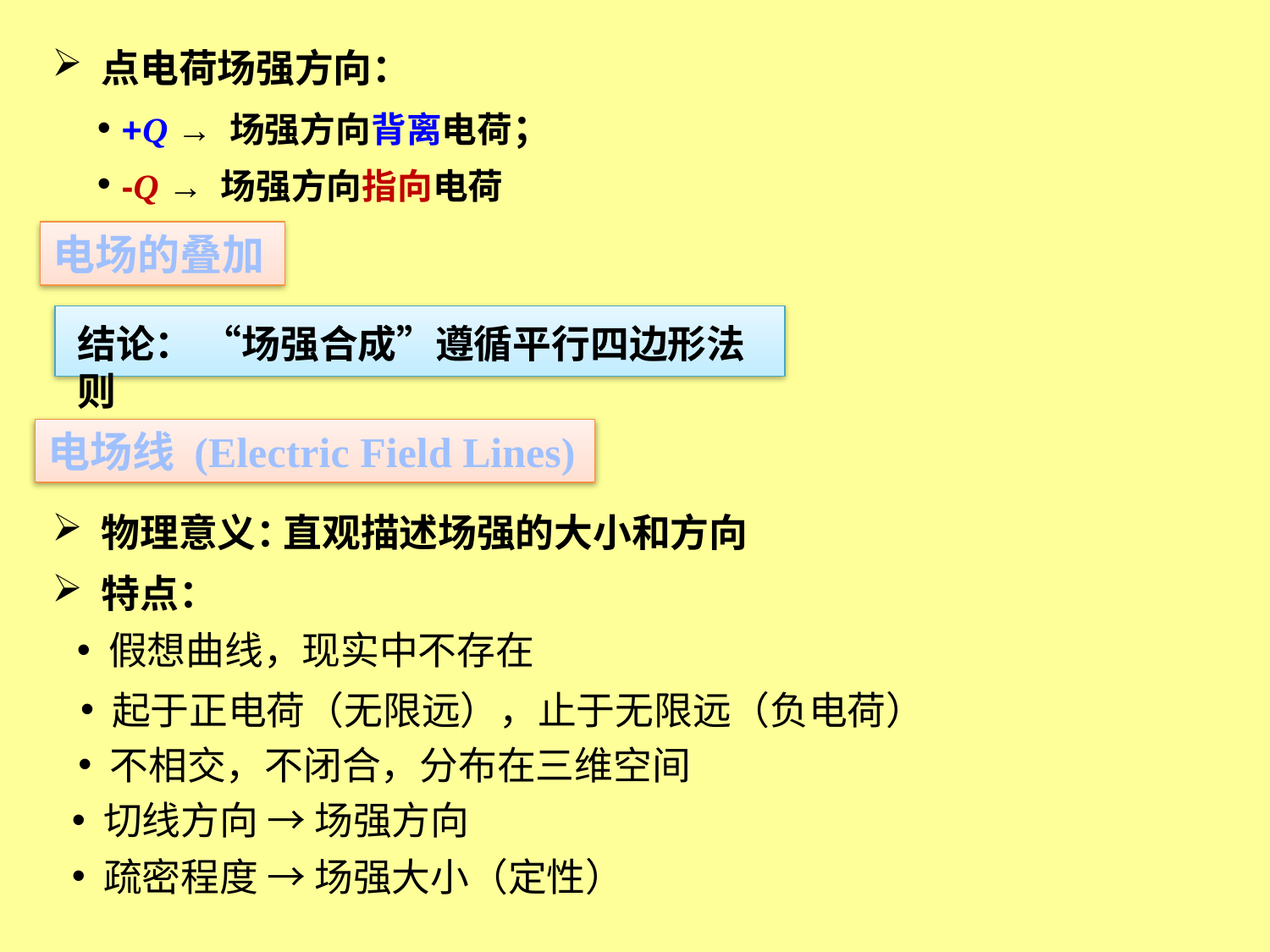

点电荷场强方向：
 +Q → 场强方向背离电荷；
 -Q → 场强方向指向电荷
电场的叠加

结论： “场强合成”遵循平行四边形法则
电场线 (Electric Field Lines)
直观描述场强的大小和方向
 物理意义：
 特点：
 假想曲线，现实中不存在
 起于正电荷（无限远），止于无限远（负电荷）
 不相交，不闭合，分布在三维空间
 切线方向 → 场强方向
 疏密程度 → 场强大小（定性）